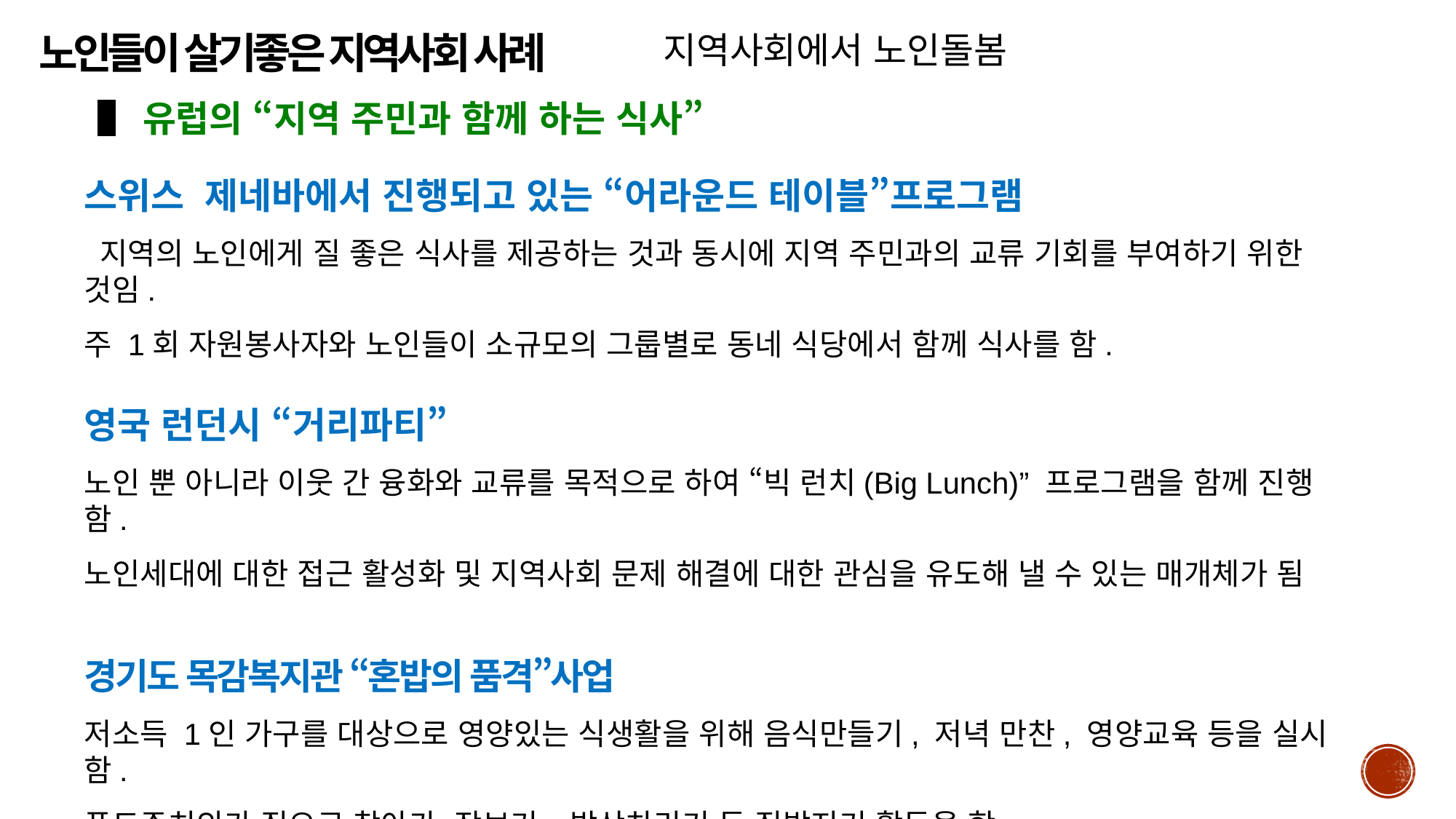

노인들이 살기좋은 지역사회 사례
지역사회에서 노인돌봄
▌유럽의 “지역 주민과 함께 하는 식사”
스위스  제네바에서 진행되고 있는 “어라운드 테이블”프로그램
 지역의 노인에게 질 좋은 식사를 제공하는 것과 동시에 지역 주민과의 교류 기회를 부여하기 위한 것임.
주 1회 자원봉사자와 노인들이 소규모의 그룹별로 동네 식당에서 함께 식사를 함.
영국 런던시 “거리파티”
노인 뿐 아니라 이웃 간 융화와 교류를 목적으로 하여 “빅 런치(Big Lunch)” 프로그램을 함께 진행함.
노인세대에 대한 접근 활성화 및 지역사회 문제 해결에 대한 관심을 유도해 낼 수 있는 매개체가 됨
경기도 목감복지관 “혼밥의 품격”사업
저소득 1인 가구를 대상으로 영양있는 식생활을 위해 음식만들기, 저녁 만찬, 영양교육 등을 실시함.
푸드주치의가 집으로 찾아가  장보기, 밥상차리기 등 집밥지기 활동을 함.